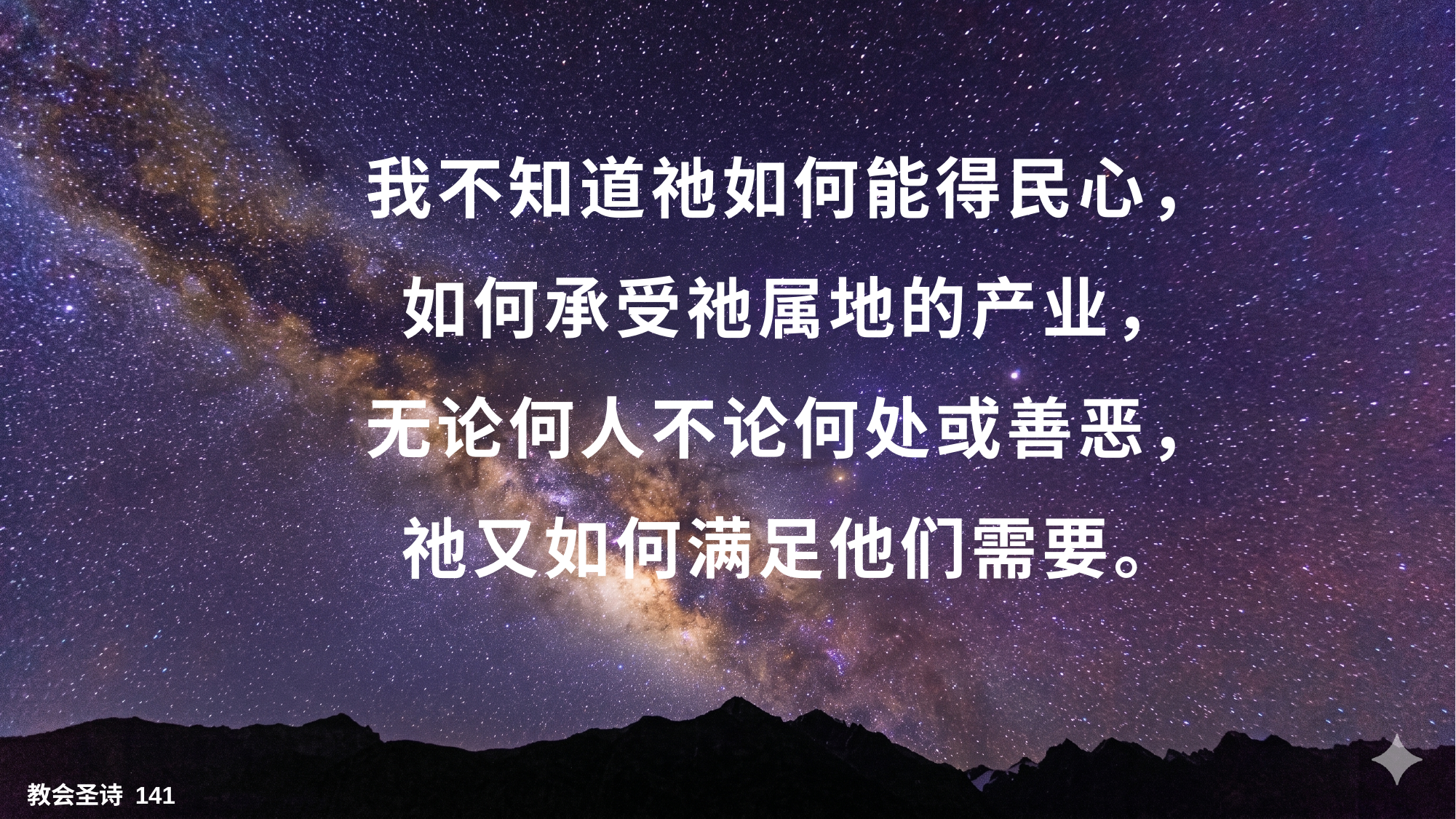

我不知道祂如何能得民心，
如何承受祂属地的产业，
无论何人不论何处或善恶，
祂又如何满足他们需要。
教会圣诗 141